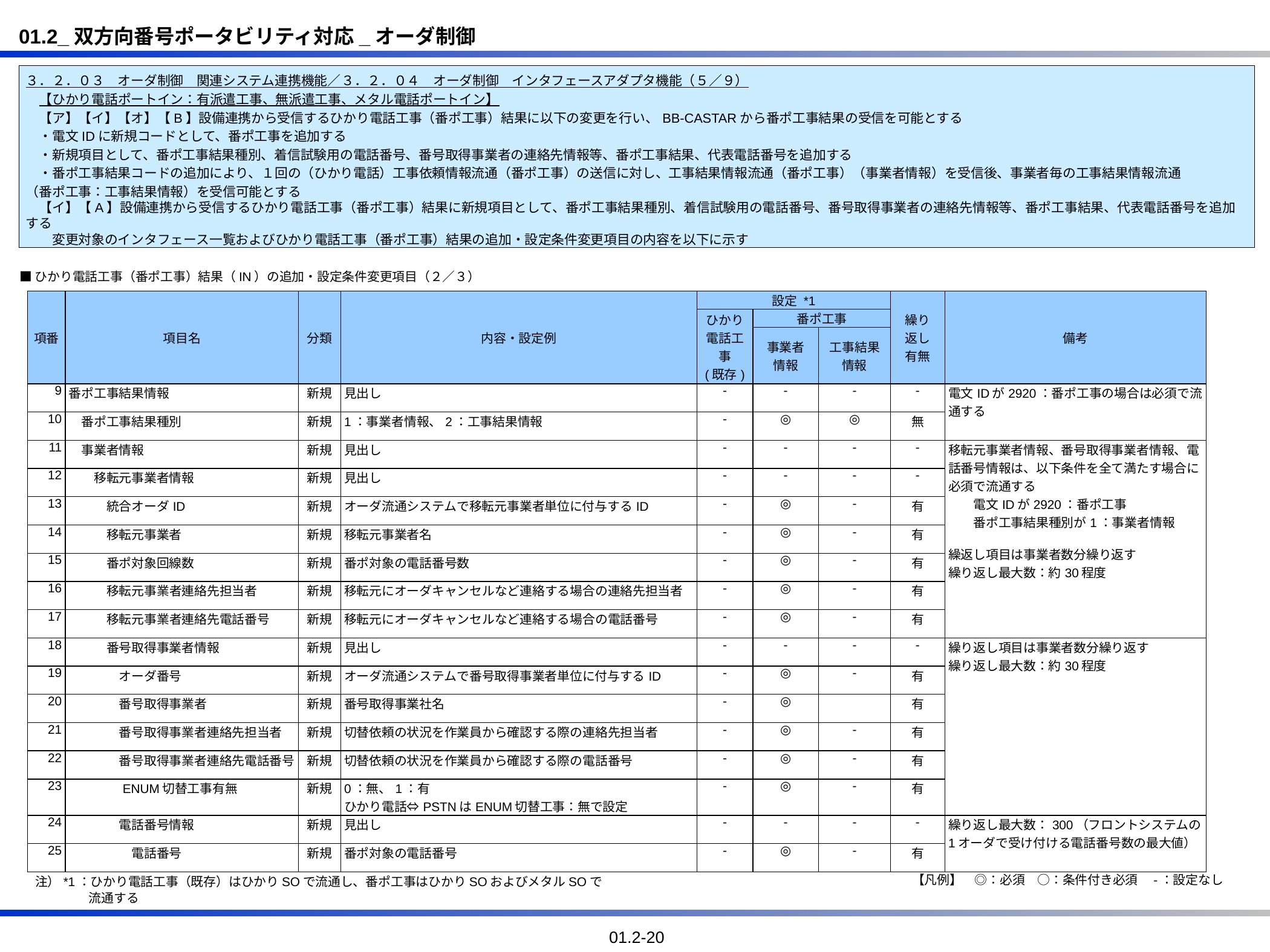

３．２．０３　オーダ制御　関連システム連携機能／３．２．０４　オーダ制御　インタフェースアダプタ機能（５／９）
　【ひかり電話ポートイン：有派遣工事、無派遣工事、メタル電話ポートイン】
　【ア】【イ】【オ】【B】設備連携から受信するひかり電話工事（番ポ工事）結果に以下の変更を行い、BB-CASTARから番ポ工事結果の受信を可能とする
　・電文IDに新規コードとして、番ポ工事を追加する
　・新規項目として、番ポ工事結果種別、着信試験用の電話番号、番号取得事業者の連絡先情報等、番ポ工事結果、代表電話番号を追加する
　・番ポ工事結果コードの追加により、１回の（ひかり電話）工事依頼情報流通（番ポ工事）の送信に対し、工事結果情報流通（番ポ工事）（事業者情報）を受信後、事業者毎の工事結果情報流通
（番ポ工事：工事結果情報）を受信可能とする
　【イ】【A】設備連携から受信するひかり電話工事（番ポ工事）結果に新規項目として、番ポ工事結果種別、着信試験用の電話番号、番号取得事業者の連絡先情報等、番ポ工事結果、代表電話番号を追加する
　　変更対象のインタフェース一覧およびひかり電話工事（番ポ工事）結果の追加・設定条件変更項目の内容を以下に示す
■ひかり電話工事（番ポ工事）結果（IN）の追加・設定条件変更項目（２／３）
| 項番 | 項目名 | 分類 | 内容・設定例 | 設定 \*1 | 設定 |  | 繰り 返し 有無 | 備考 |
| --- | --- | --- | --- | --- | --- | --- | --- | --- |
|  |  |  |  | ひかり電話工事 (既存) | 番ポ工事 |  |  |  |
|  |  |  |  |  | 事業者 情報 | 工事結果 情報 |  |  |
| 9 | 番ポ工事結果情報 | 新規 | 見出し | - | - | - | - | 電文IDが2920：番ポ工事の場合は必須で流通する |
| 10 | 番ポ工事結果種別 | 新規 | 1：事業者情報、2：工事結果情報 | - | ◎ | ◎ | 無 |  |
| 11 | 事業者情報 | 新規 | 見出し | - | - | - | - | 移転元事業者情報、番号取得事業者情報、電話番号情報は、以下条件を全て満たす場合に必須で流通する 　　電文IDが2920：番ポ工事 　　番ポ工事結果種別が1：事業者情報 繰返し項目は事業者数分繰り返す 繰り返し最大数：約30程度 |
| 12 | 移転元事業者情報 | 新規 | 見出し | - | - | - | - |  |
| 13 | 統合オーダID | 新規 | オーダ流通システムで移転元事業者単位に付与するID | - | ◎ | - | 有 | 以下条件を全て満たす場合に必須で流通する 　　電文IDが2920：番ポ工事 　　番ポ工事結果種別が1：事業者情報 繰り返し項目は事業者数分繰り返す 繰り返し最大数：確認中 |
| 14 | 移転元事業者 | 新規 | 移転元事業者名 | - | ◎ | - | 有 |  |
| 15 | 番ポ対象回線数 | 新規 | 番ポ対象の電話番号数 | - | ◎ | - | 有 |  |
| 16 | 移転元事業者連絡先担当者 | 新規 | 移転元にオーダキャンセルなど連絡する場合の連絡先担当者 | - | ◎ | - | 有 |  |
| 17 | 移転元事業者連絡先電話番号 | 新規 | 移転元にオーダキャンセルなど連絡する場合の電話番号 | - | ◎ | - | 有 |  |
| 18 | 番号取得事業者情報 | 新規 | 見出し | - | - | - | - | 繰り返し項目は事業者数分繰り返す 繰り返し最大数：約30程度 |
| 19 | オーダ番号 | 新規 | オーダ流通システムで番号取得事業者単位に付与するID | - | ◎ | - | 有 |  |
| 20 | 番号取得事業者 | 新規 | 番号取得事業社名 | - | ◎ |  | 有 |  |
| 21 | 番号取得事業者連絡先担当者 | 新規 | 切替依頼の状況を作業員から確認する際の連絡先担当者 | - | ◎ | - | 有 |  |
| 22 | 番号取得事業者連絡先電話番号 | 新規 | 切替依頼の状況を作業員から確認する際の電話番号 | - | ◎ | - | 有 |  |
| 23 | ENUM切替工事有無 | 新規 | 0：無、1：有 ひかり電話⇔PSTNはENUM切替工事：無で設定 | - | ◎ | - | 有 |  |
| 24 | 電話番号情報 | 新規 | 見出し | - | - | - | - | 繰り返し最大数：300（フロントシステムの1オーダで受け付ける電話番号数の最大値） |
| 25 | 電話番号 | 新規 | 番ポ対象の電話番号 | - | ◎ | - | 有 |  |
【凡例】　◎：必須　○：条件付き必須　-：設定なし
注）*1：ひかり電話工事（既存）はひかりSOで流通し、番ポ工事はひかりSOおよびメタルSOで流通する
01.2-20